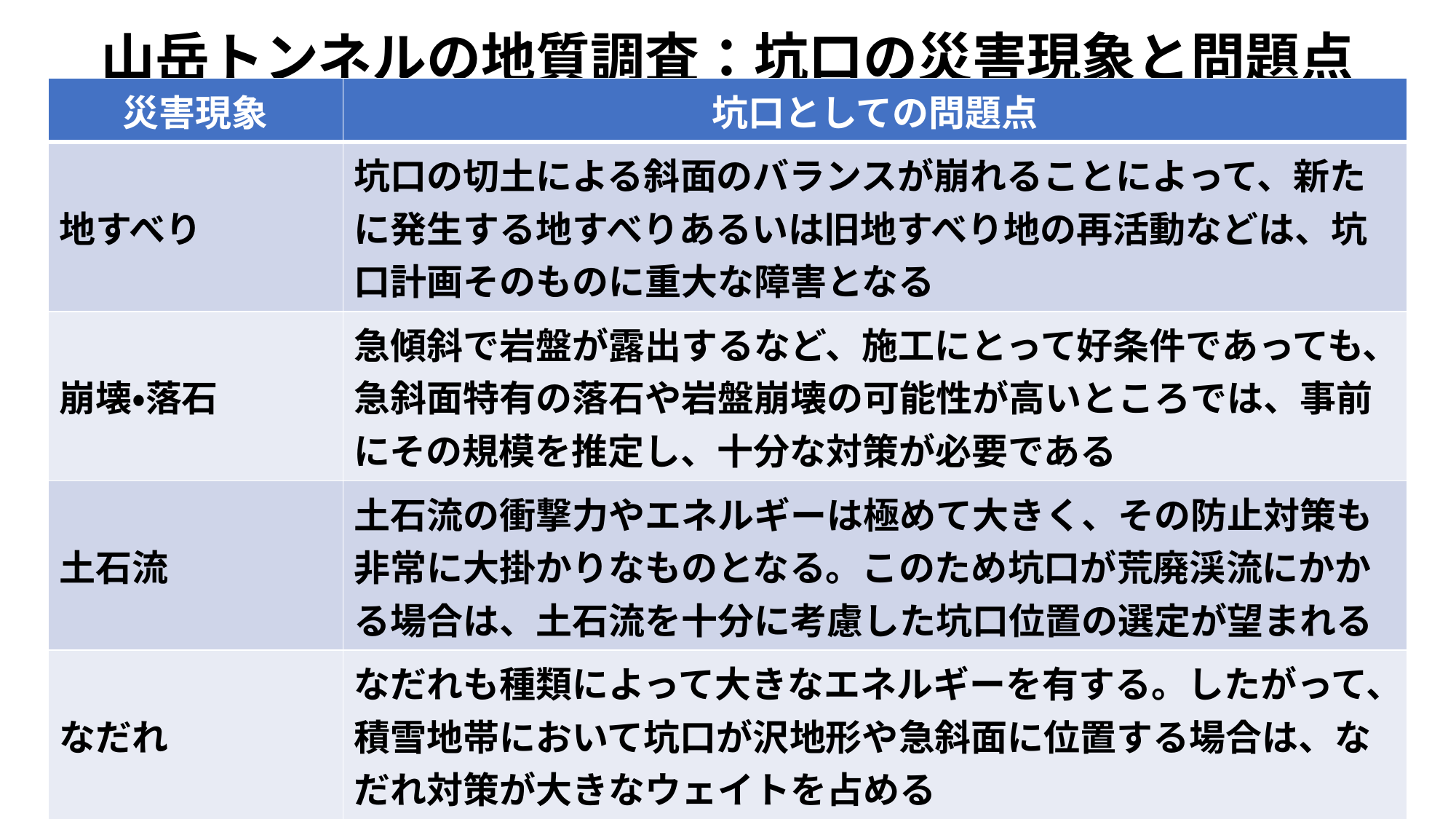

# 山岳トンネルの地質調査：坑口の災害現象と問題点
| 災害現象 | 坑口としての問題点 |
| --- | --- |
| 地すべり | 坑口の切土による斜面のバランスが崩れることによって、新たに発生する地すべりあるいは旧地すべり地の再活動などは、坑口計画そのものに重大な障害となる |
| 崩壊・落石 | 急傾斜で岩盤が露出するなど、施工にとって好条件であっても、急斜面特有の落石や岩盤崩壊の可能性が高いところでは、事前にその規模を推定し、十分な対策が必要である |
| 土石流 | 土石流の衝撃力やエネルギーは極めて大きく、その防止対策も非常に大掛かりなものとなる。このため坑口が荒廃渓流にかかる場合は、土石流を十分に考慮した坑口位置の選定が望まれる |
| なだれ | なだれも種類によって大きなエネルギーを有する。したがって、積雪地帯において坑口が沢地形や急斜面に位置する場合は、なだれ対策が大きなウェイトを占める |
| その他 | 洪水氾濫、火山噴火など |
『改訂3版　地質調査要領　効率的な地質調査を実施するために』を参考に作成